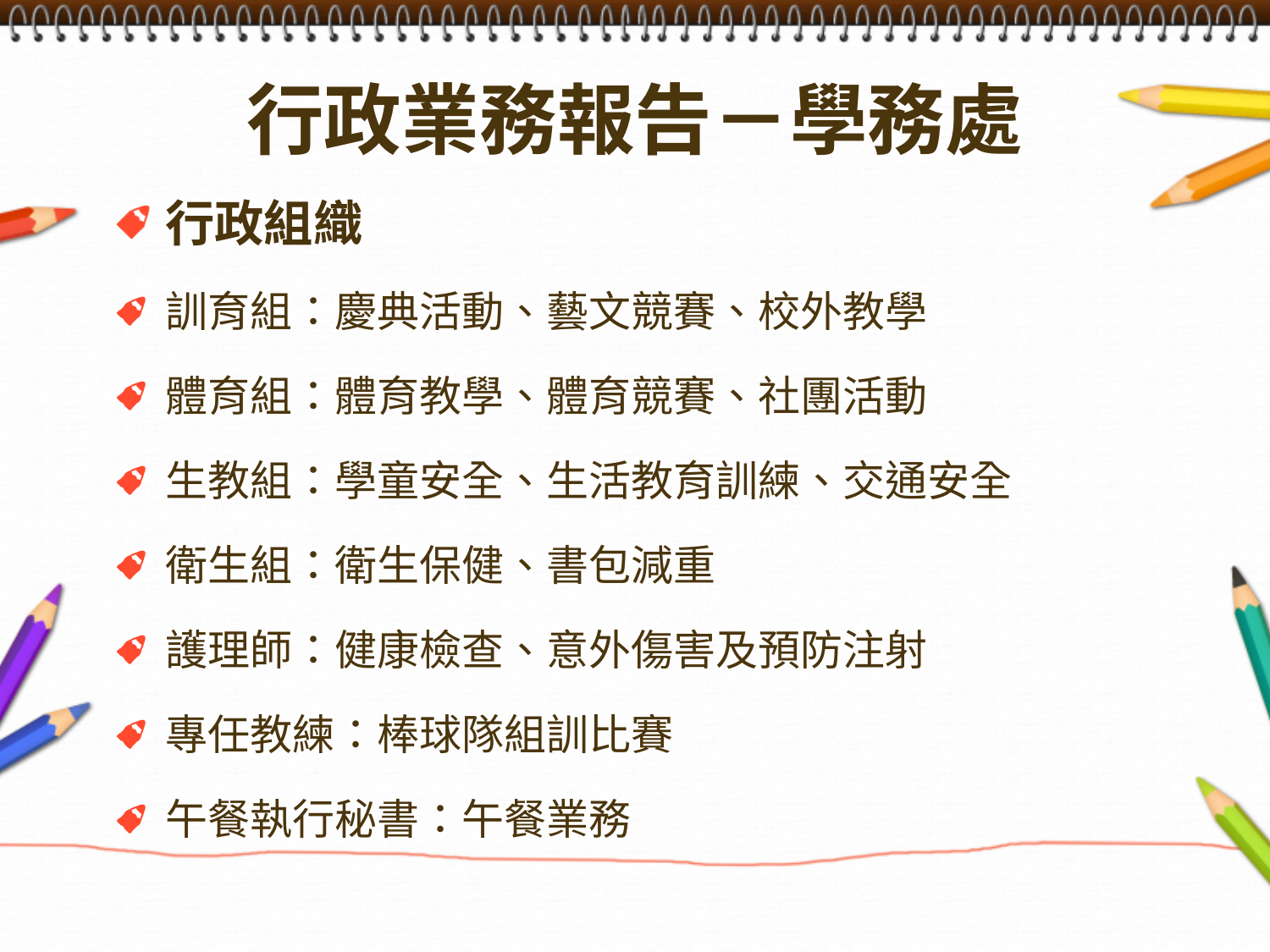

# 行政業務報告－學務處
行政組織
訓育組：慶典活動、藝文競賽、校外教學
體育組：體育教學、體育競賽、社團活動
生教組：學童安全、生活教育訓練、交通安全
衛生組：衛生保健、書包減重
護理師：健康檢查、意外傷害及預防注射
專任教練：棒球隊組訓比賽
午餐執行秘書：午餐業務